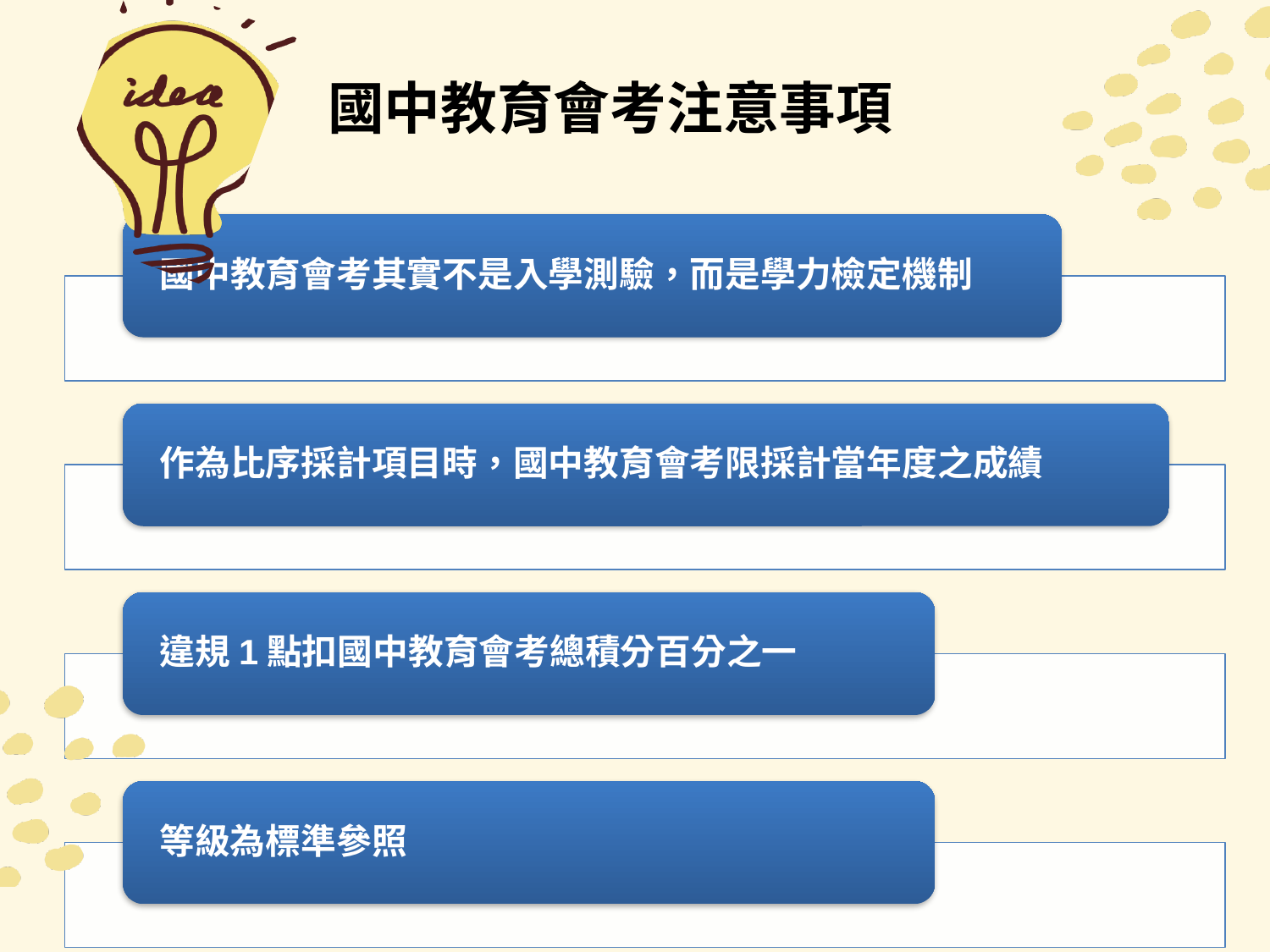

國中教育會考注意事項

國中教育會考其實不是入學測驗，而是學力​檢定機制​

作為比序採計項目時，國中教育會考限採計當年度之成績

違規1點扣國中教育會考總積分百分之一

等級為標準參照